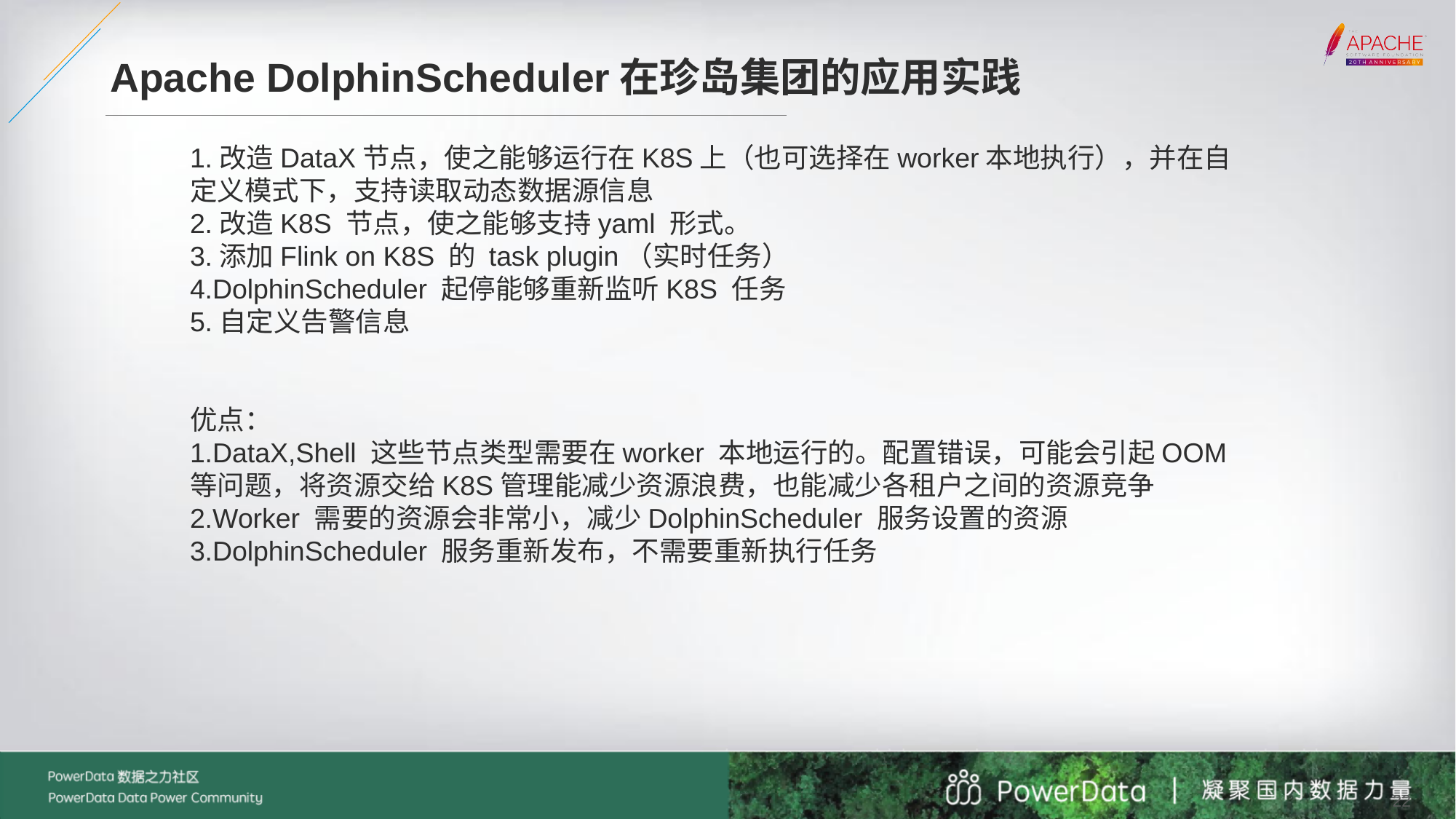

# Apache DolphinScheduler在珍岛集团的应用实践
1.改造DataX节点，使之能够运行在K8S上（也可选择在worker本地执行），并在自定义模式下，支持读取动态数据源信息
2.改造K8S 节点，使之能够支持yaml 形式。
3.添加Flink on K8S 的 task plugin（实时任务）
4.DolphinScheduler 起停能够重新监听K8S 任务
5.自定义告警信息
优点：
1.DataX,Shell 这些节点类型需要在worker 本地运行的。配置错误，可能会引起OOM等问题，将资源交给K8S管理能减少资源浪费，也能减少各租户之间的资源竞争
2.Worker 需要的资源会非常小，减少DolphinScheduler 服务设置的资源
3.DolphinScheduler 服务重新发布，不需要重新执行任务